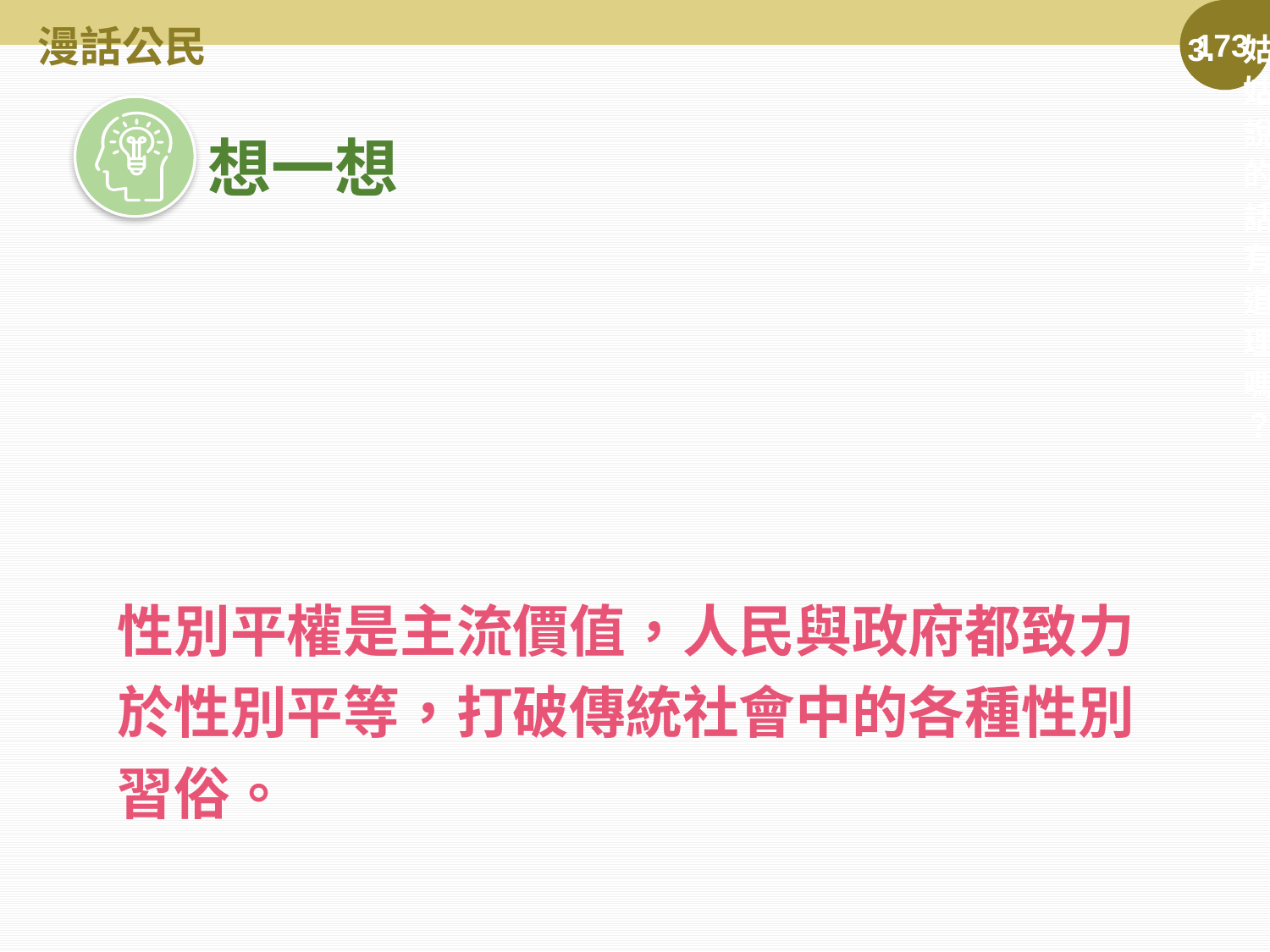

# 漫話公民
173

姑姑說的話有道理嗎？
性別平權是主流價值，人民與政府都致力於性別平等，打破傳統社會中的各種性別習俗。